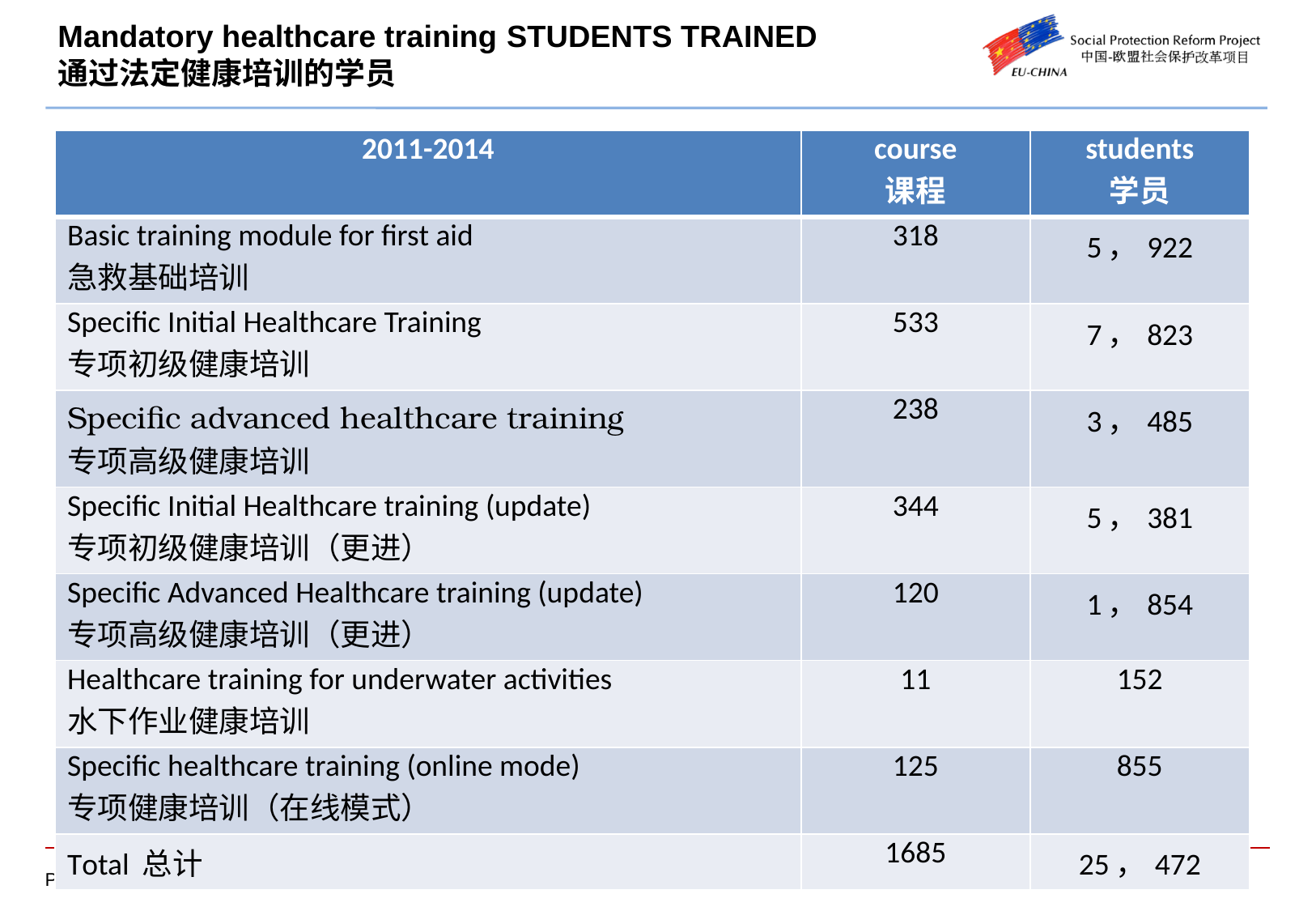

# Mandatory healthcare training STUDENTS TRAINED 通过法定健康培训的学员
| 2011-2014 | course 课程 | students 学员 |
| --- | --- | --- |
| Basic training module for first aid 急救基础培训 | 318 | 5，922 |
| Specific Initial Healthcare Training 专项初级健康培训 | 533 | 7，823 |
| Specific advanced healthcare training 专项高级健康培训 | 238 | 3，485 |
| Specific Initial Healthcare training (update) 专项初级健康培训（更进） | 344 | 5，381 |
| Specific Advanced Healthcare training (update) 专项高级健康培训（更进） | 120 | 1，854 |
| Healthcare training for underwater activities 水下作业健康培训 | 11 | 152 |
| Specific healthcare training (online mode) 专项健康培训（在线模式） | 125 | 855 |
| Total 总计 | 1685 | 25，472 |